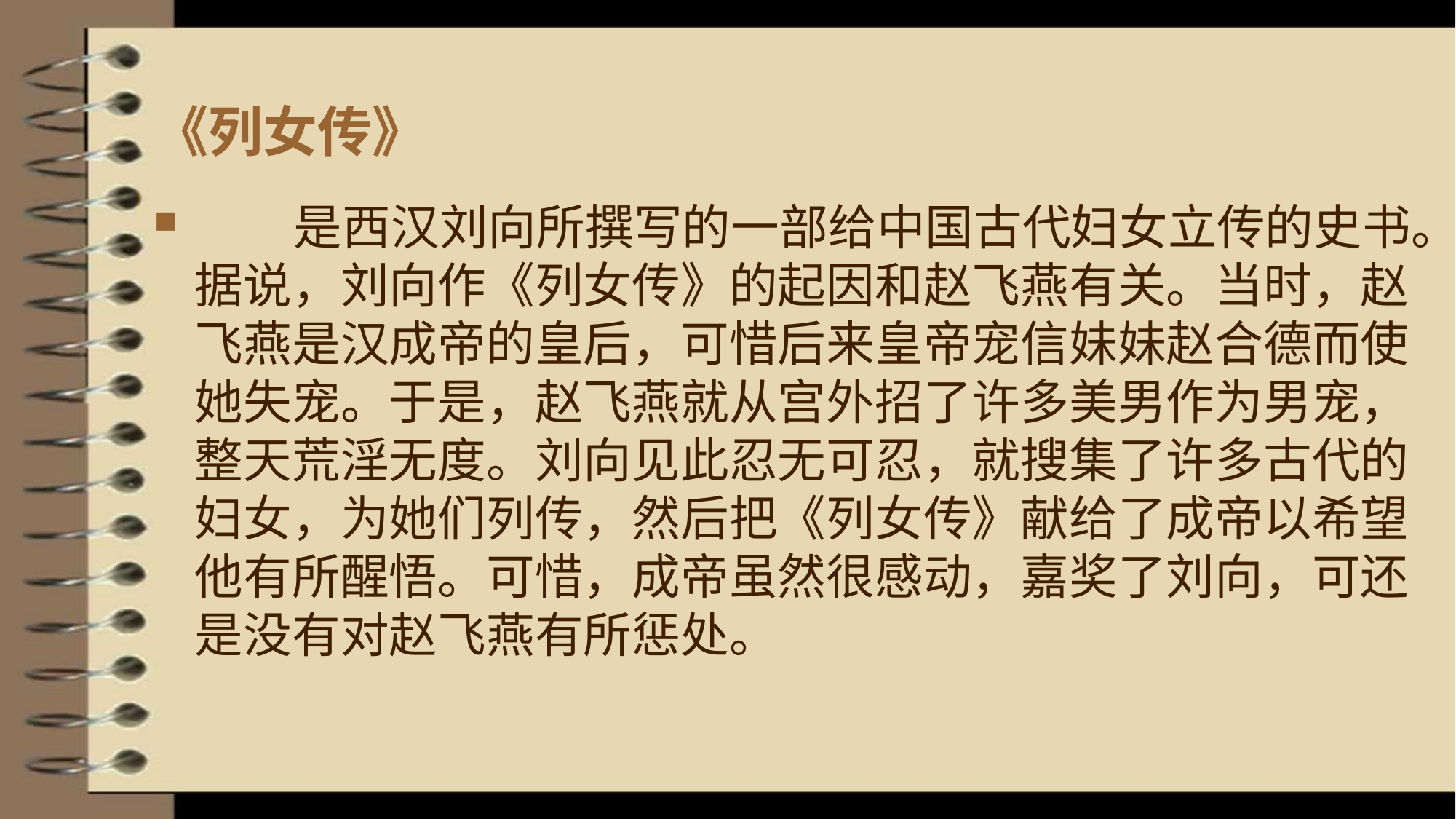

# 《列女传》
        是西汉刘向所撰写的一部给中国古代妇女立传的史书。据说，刘向作《列女传》的起因和赵飞燕有关。当时，赵飞燕是汉成帝的皇后，可惜后来皇帝宠信妹妹赵合德而使她失宠。于是，赵飞燕就从宫外招了许多美男作为男宠，整天荒淫无度。刘向见此忍无可忍，就搜集了许多古代的妇女，为她们列传，然后把《列女传》献给了成帝以希望他有所醒悟。可惜，成帝虽然很感动，嘉奖了刘向，可还是没有对赵飞燕有所惩处。